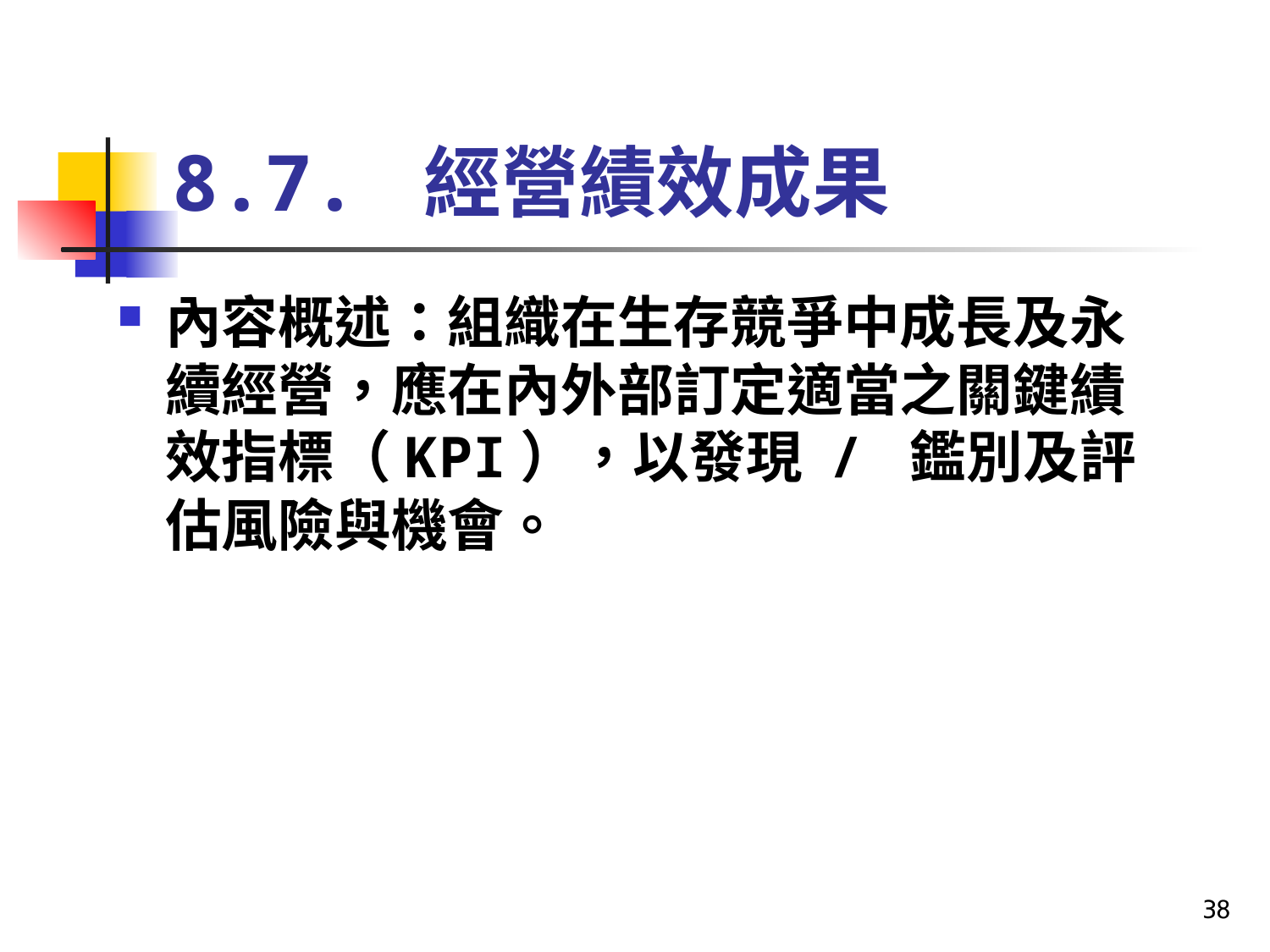

# 8.7. 經營績效成果
內容概述：組織在生存競爭中成長及永續經營，應在內外部訂定適當之關鍵績效指標（KPI），以發現 / 鑑別及評估風險與機會。

38